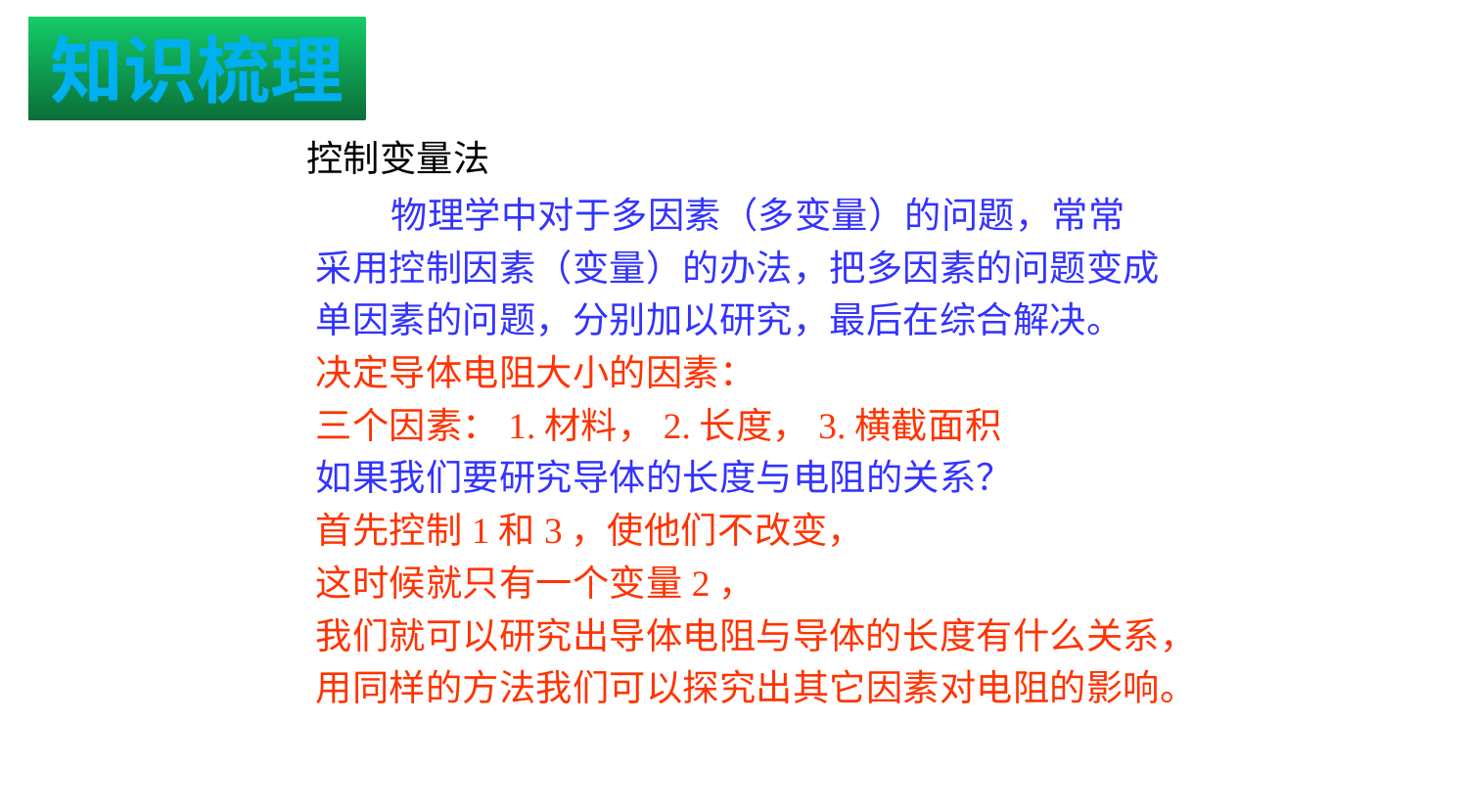

知识梳理
控制变量法
        物理学中对于多因素（多变量）的问题，常常采用控制因素（变量）的办法，把多因素的问题变成单因素的问题，分别加以研究，最后在综合解决。
决定导体电阻大小的因素：
三个因素：1.材料，2.长度，3.横截面积
如果我们要研究导体的长度与电阻的关系？
首先控制1和3，使他们不改变，
这时候就只有一个变量2，
我们就可以研究出导体电阻与导体的长度有什么关系，
用同样的方法我们可以探究出其它因素对电阻的影响。